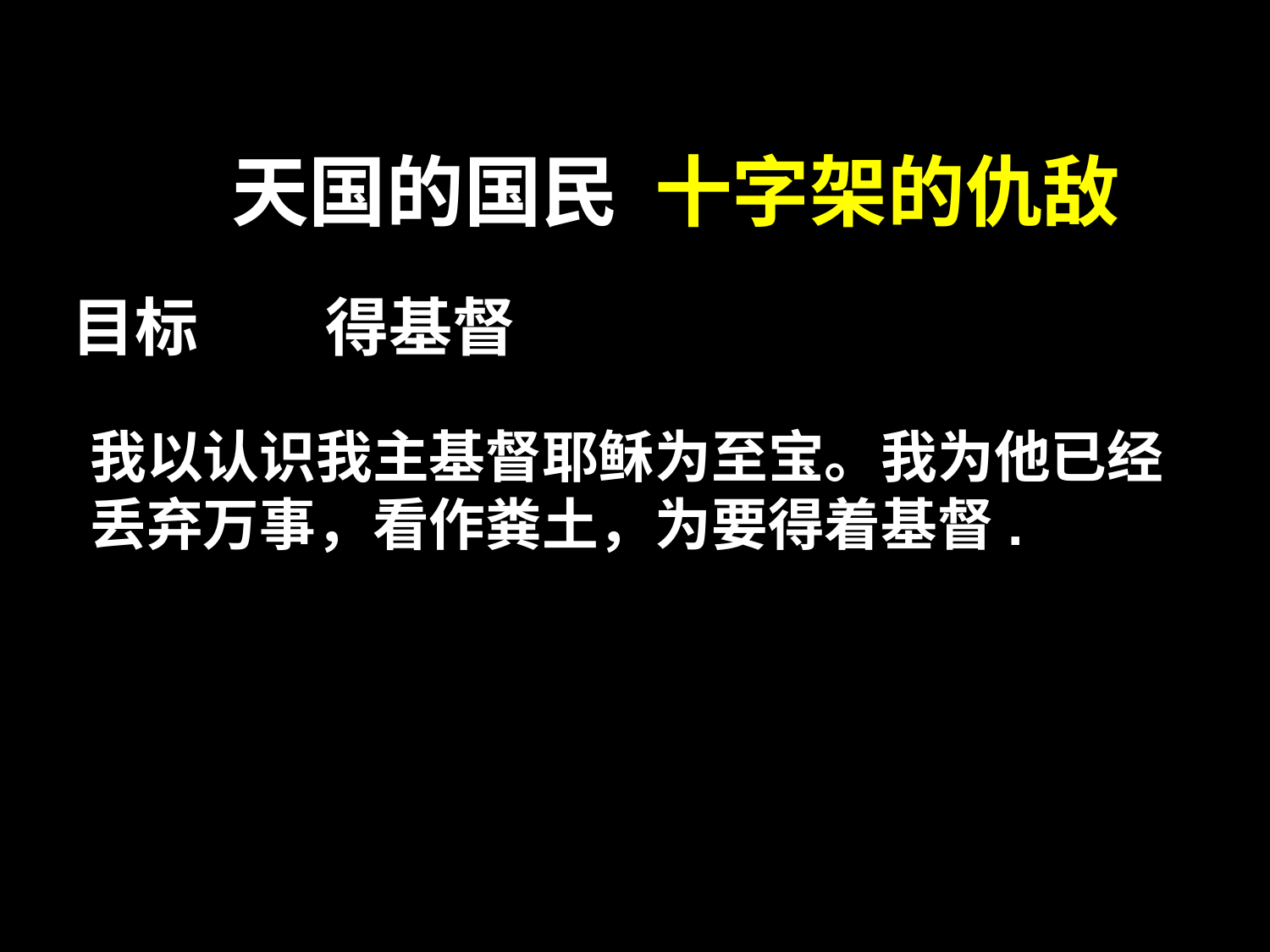

# 天国的国民  十字架的仇敌
目标	得基督
我以认识我主基督耶稣为至宝。我为他已经丢弃万事，看作粪土，为要得着基督.